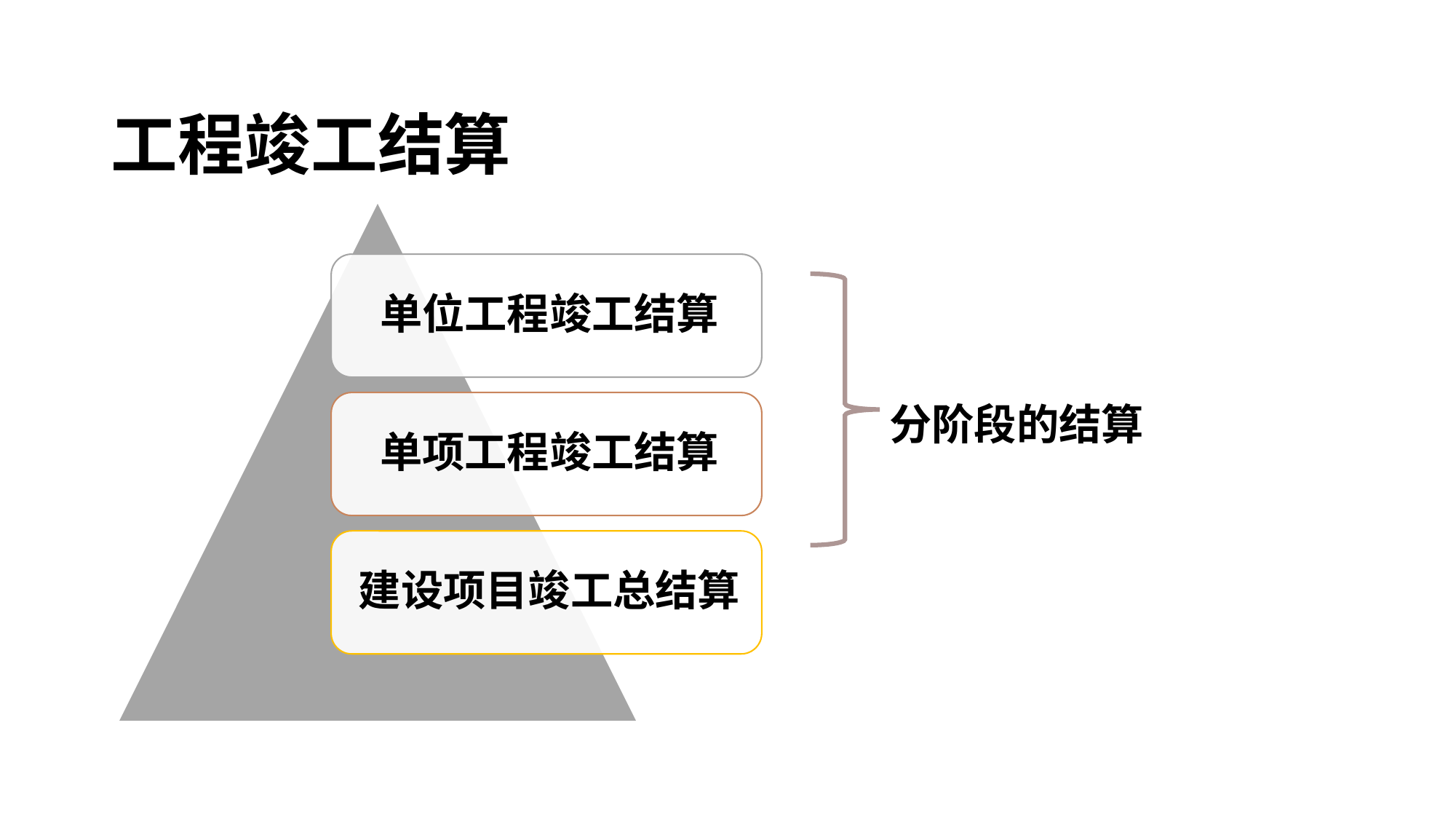

# 工程竣工结算
单位工程竣工结算
单项工程竣工结算
建设项目竣工总结算

分阶段的结算